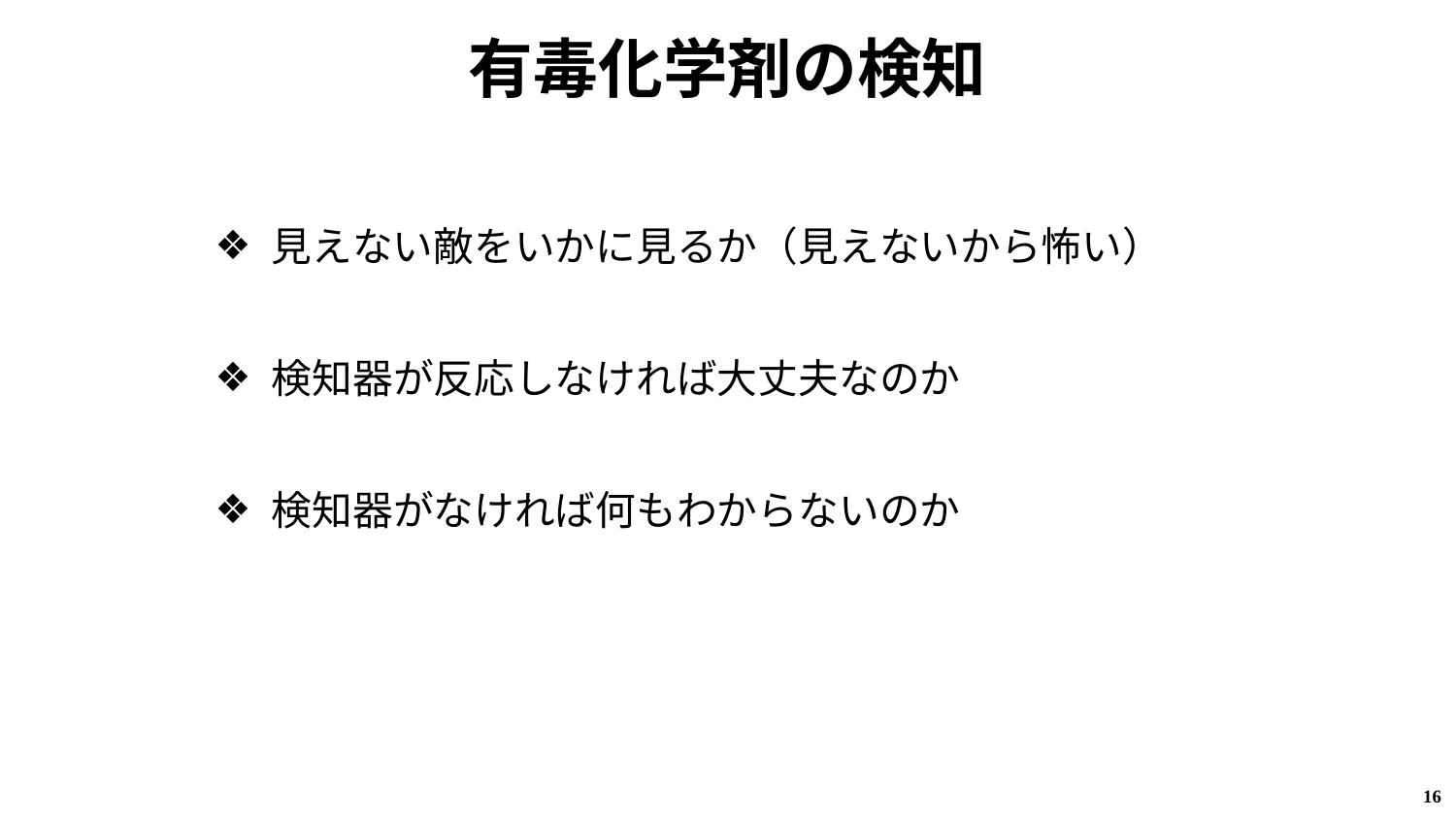

# 有毒化学剤の検知
見えない敵をいかに見るか（見えないから怖い）

検知器が反応しなければ大丈夫なのか

検知器がなければ何もわからないのか

16